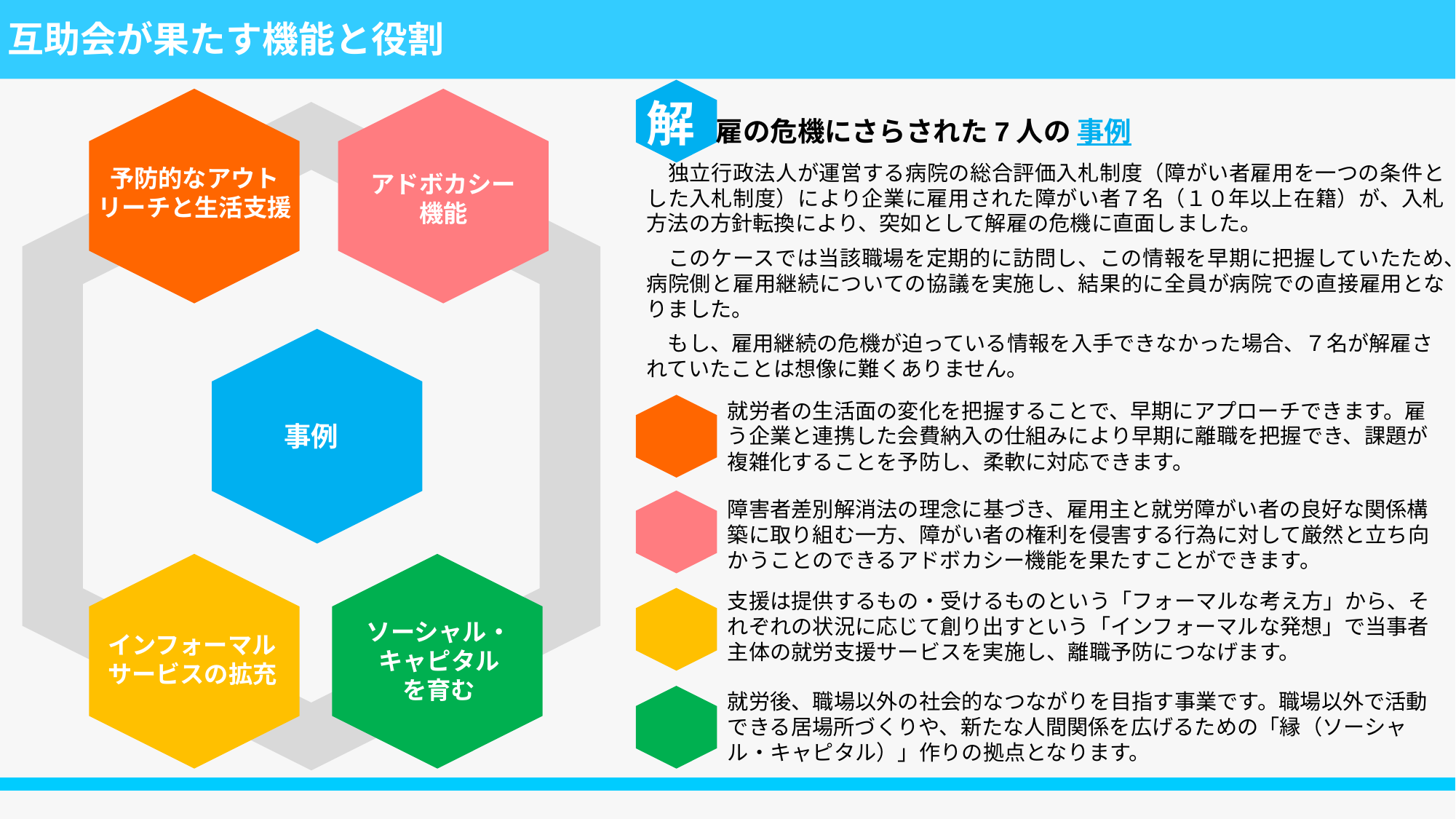

互助会が果たす機能と役割

解   雇の危機にさらされた7人の 事例

　独立行政法人が運営する病院の総合評価入札制度（障がい者雇用を一つの条件とした入札制度）により企業に雇用された障がい者７名（１０年以上在籍）が、入札方法の方針転換により、突如として解雇の危機に直面しました。

　このケースでは当該職場を定期的に訪問し、この情報を早期に把握していたため、病院側と雇用継続についての協議を実施し、結果的に全員が病院での直接雇用となりました。

　もし、雇用継続の危機が迫っている情報を入手できなかった場合、７名が解雇されていたことは想像に難くありません。
予防的なアウト
リーチと生活支援
アドボカシー
機能

就労者の生活面の変化を把握することで、早期にアプローチできます。雇う企業と連携した会費納入の仕組みにより早期に離職を把握でき、課題が複雑化することを予防し、柔軟に対応できます。

事例
障害者差別解消法の理念に基づき、雇用主と就労障がい者の良好な関係構築に取り組む一方、障がい者の権利を侵害する行為に対して厳然と立ち向かうことのできるアドボカシー機能を果たすことができます。

支援は提供するもの・受けるものという「フォーマルな考え方」から、それぞれの状況に応じて創り出すという「インフォーマルな発想」で当事者主体の就労支援サービスを実施し、離職予防につなげます。

ソーシャル・
キャピタル
を育む
インフォーマル
サービスの拡充
就労後、職場以外の社会的なつながりを目指す事業です。職場以外で活動できる居場所づくりや、新たな人間関係を広げるための「縁（ソーシャル・キャピタル）」作りの拠点となります。